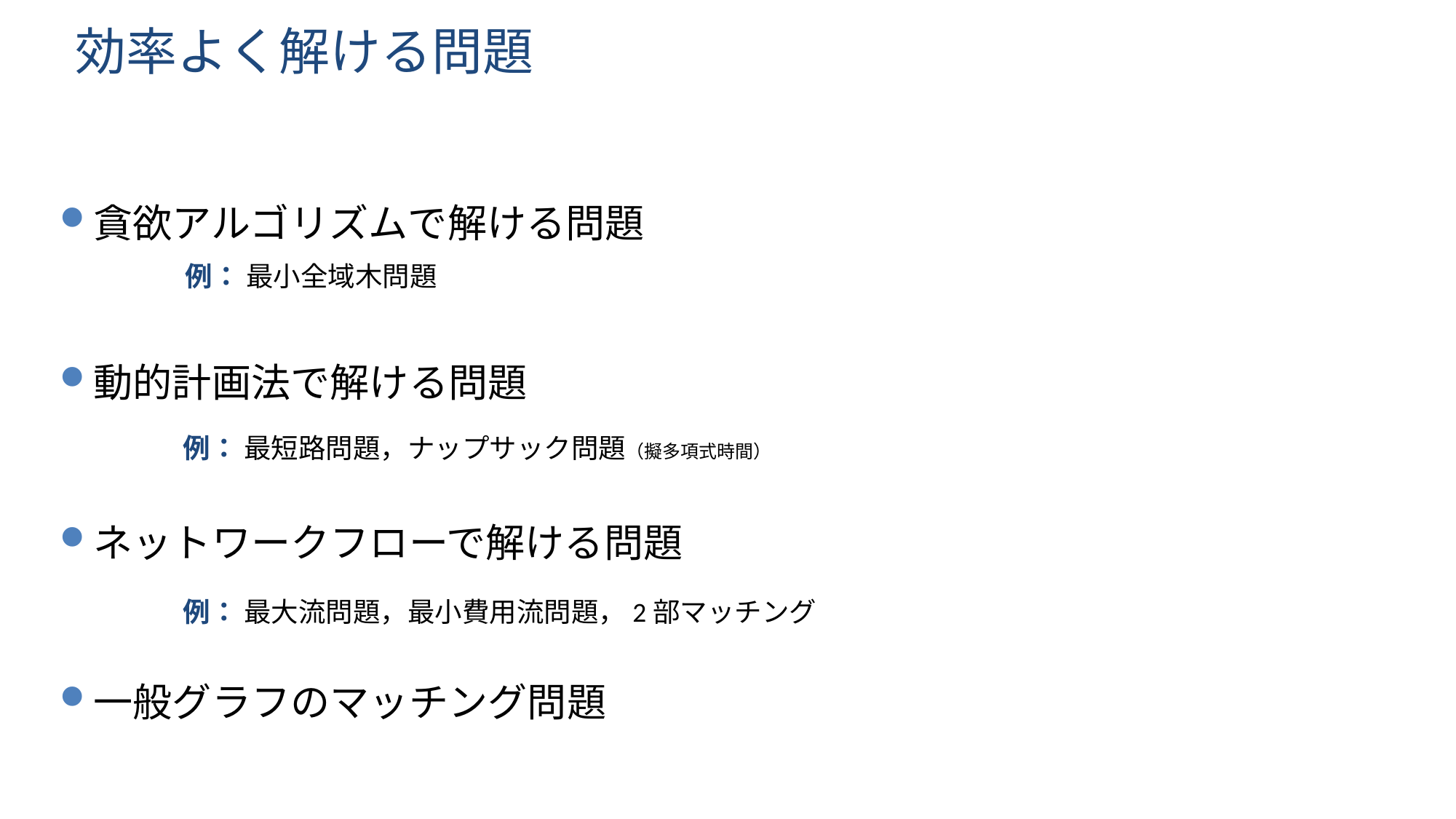

# 効率よく解ける問題
貪欲アルゴリズムで解ける問題

動的計画法で解ける問題

ネットワークフローで解ける問題

一般グラフのマッチング問題
例： 最小全域木問題
例： 最短路問題，ナップサック問題（擬多項式時間）
例： 最大流問題，最小費用流問題，2部マッチング